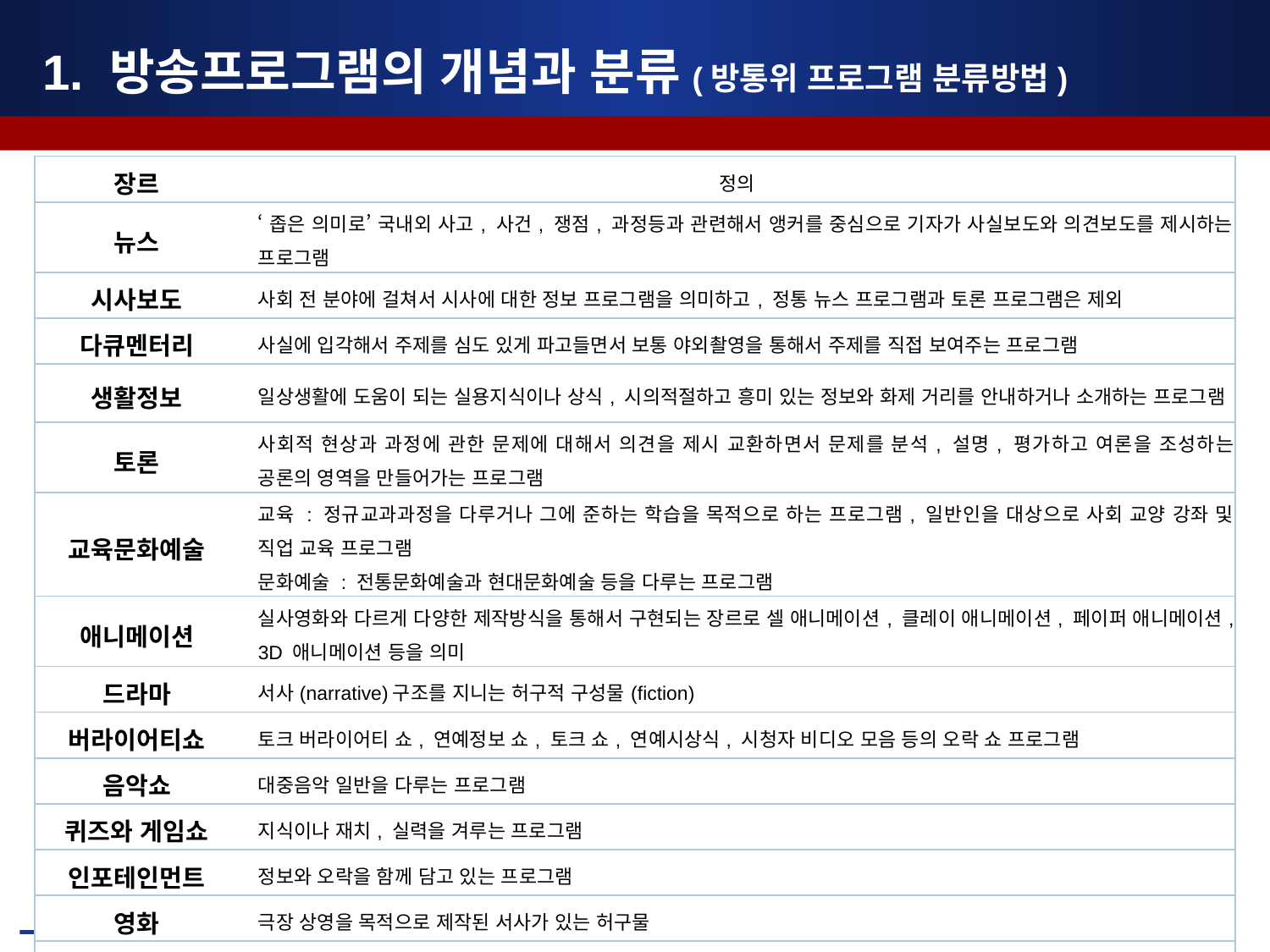

# 1. 방송프로그램의 개념과 분류(방통위 프로그램 분류방법)
| 장르 | 정의 |
| --- | --- |
| 뉴스 | ‘좁은 의미로’ 국내외 사고, 사건, 쟁점, 과정등과 관련해서 앵커를 중심으로 기자가 사실보도와 의견보도를 제시하는 프로그램 |
| 시사보도 | 사회 전 분야에 걸쳐서 시사에 대한 정보 프로그램을 의미하고, 정통 뉴스 프로그램과 토론 프로그램은 제외 |
| 다큐멘터리 | 사실에 입각해서 주제를 심도 있게 파고들면서 보통 야외촬영을 통해서 주제를 직접 보여주는 프로그램 |
| 생활정보 | 일상생활에 도움이 되는 실용지식이나 상식, 시의적절하고 흥미 있는 정보와 화제 거리를 안내하거나 소개하는 프로그램 |
| 토론 | 사회적 현상과 과정에 관한 문제에 대해서 의견을 제시 교환하면서 문제를 분석, 설명, 평가하고 여론을 조성하는 공론의 영역을 만들어가는 프로그램 |
| 교육문화예술 | 교육 : 정규교과과정을 다루거나 그에 준하는 학습을 목적으로 하는 프로그램, 일반인을 대상으로 사회 교양 강좌 및 직업 교육 프로그램 문화예술 : 전통문화예술과 현대문화예술 등을 다루는 프로그램 |
| 애니메이션 | 실사영화와 다르게 다양한 제작방식을 통해서 구현되는 장르로 셀 애니메이션, 클레이 애니메이션, 페이퍼 애니메이션, 3D 애니메이션 등을 의미 |
| 드라마 | 서사(narrative)구조를 지니는 허구적 구성물(fiction) |
| 버라이어티쇼 | 토크 버라이어티 쇼, 연예정보 쇼, 토크 쇼, 연예시상식, 시청자 비디오 모음 등의 오락 쇼 프로그램 |
| 음악쇼 | 대중음악 일반을 다루는 프로그램 |
| 퀴즈와 게임쇼 | 지식이나 재치, 실력을 겨루는 프로그램 |
| 인포테인먼트 | 정보와 오락을 함께 담고 있는 프로그램 |
| 영화 | 극장 상영을 목적으로 제작된 서사가 있는 허구물 |
| 코미디 | 개그맨이나 코미디언의 연기 비중이 높거나 프로그램 전체의 목적이 희극적 성격이 강한 프로그램 |
| 스포츠 | 모든 종류의 스포츠 프로그램을 포함하되 스포츠 뉴스(뉴스)와 특정 스포츠의 교습(교육문화예술)을 목적으로 하는 프로그램은 제외 |